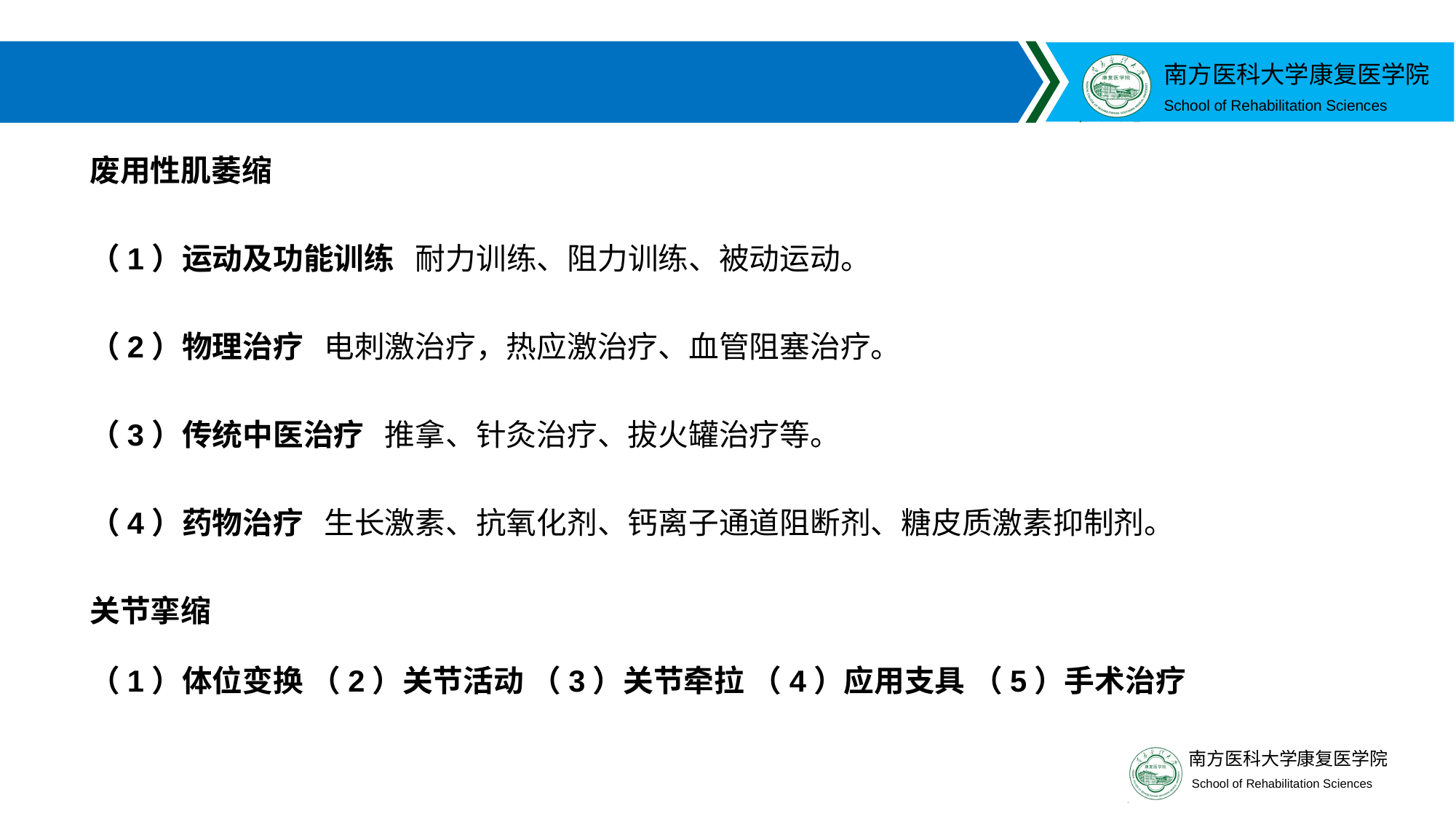

#
废用性肌萎缩
（1）运动及功能训练   耐力训练、阻力训练、被动运动。
（2）物理治疗   电刺激治疗，热应激治疗、血管阻塞治疗。
（3）传统中医治疗   推拿、针灸治疗、拔火罐治疗等。
（4）药物治疗   生长激素、抗氧化剂、钙离子通道阻断剂、糖皮质激素抑制剂。
关节挛缩
（1）体位变换 （2）关节活动 （3）关节牵拉 （4）应用支具 （5）手术治疗